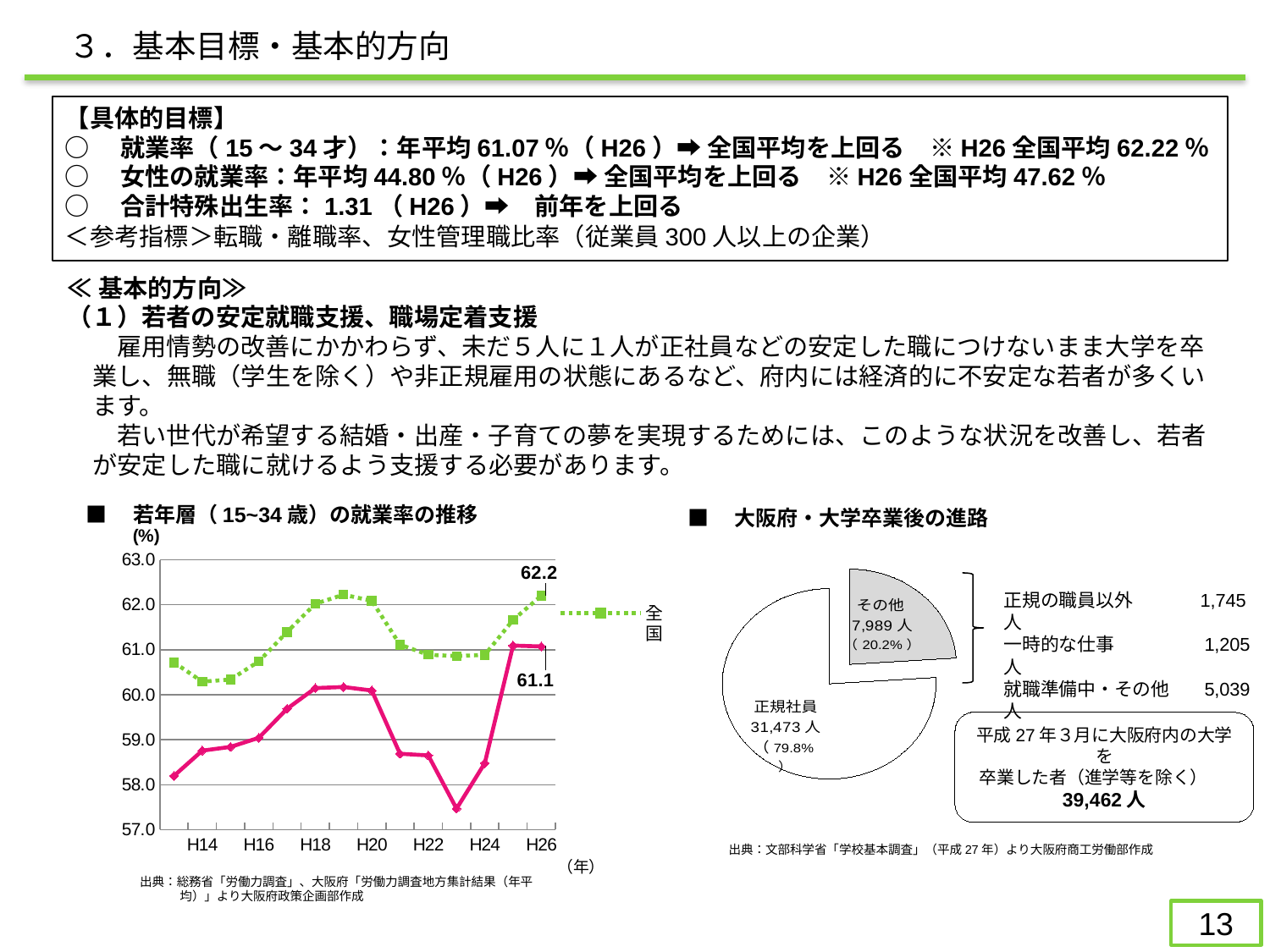

３．基本目標・基本的方向
【具体的目標】
○　就業率（15～34才）：年平均61.07％（H26）➡ 全国平均を上回る　※H26全国平均62.22％
○　女性の就業率：年平均44.80％（H26）➡ 全国平均を上回る　※H26全国平均47.62％
○　合計特殊出生率：1.31（H26）➡　前年を上回る
＜参考指標＞転職・離職率、女性管理職比率（従業員300人以上の企業）
≪基本的方向≫
（１）若者の安定就職支援、職場定着支援
　　雇用情勢の改善にかかわらず、未だ５人に１人が正社員などの安定した職につけないまま大学を卒業し、無職（学生を除く）や非正規雇用の状態にあるなど、府内には経済的に不安定な若者が多くいます。
　　若い世代が希望する結婚・出産・子育ての夢を実現するためには、このような状況を改善し、若者が安定した職に就けるよう支援する必要があります。
■　若年層（15~34歳）の就業率の推移
■　大阪府・大学卒業後の進路

### Chart

| Category |  |
|---|---|
| その他 | 9240.0 |
| 正規社員 | 29360.0 |

### Chart

| Category | 全国 | 大阪 |
|---|---|---|
|  | 60.718390804597696 | 58.19672131147541 |
| H14 | 60.29197080291971 | 58.75639512003148 |
|  | 60.33767772511849 | 58.840112766814336 |
| H16 | 60.74118710454957 | 59.04211395540875 |
|  | 61.394348894348894 | 59.68630775752437 |
| H18 | 62.021343377275585 | 60.14808362369338 |
|  | 62.224383916990924 | 60.172570390554036 |
| H20 | 62.08846025939475 | 60.09367681498829 |
|  | 61.11300785250939 | 58.68725868725869 |
| H22 | 60.889355742296914 | 58.65146256817055 |
|  | 60.86021505376345 | 57.46835443037974 |
| H24 | 60.885473838272965 | 58.47893114080165 |
|  | 61.66169895678092 | 61.09375 |
| H26 | 62.20204313280363 | 61.073119410836405 |
正規の職員以外　　　  1,745人
一時的な仕事　　 　　  1,205人
就職準備中・その他　   5,039人
平成27年３月に大阪府内の大学を
卒業した者（進学等を除く）　39,462人
出典：文部科学省「学校基本調査」（平成27年）より大阪府商工労働部作成
（年）
出典：総務省「労働力調査」、大阪府「労働力調査地方集計結果（年平均）」より大阪府政策企画部作成
13